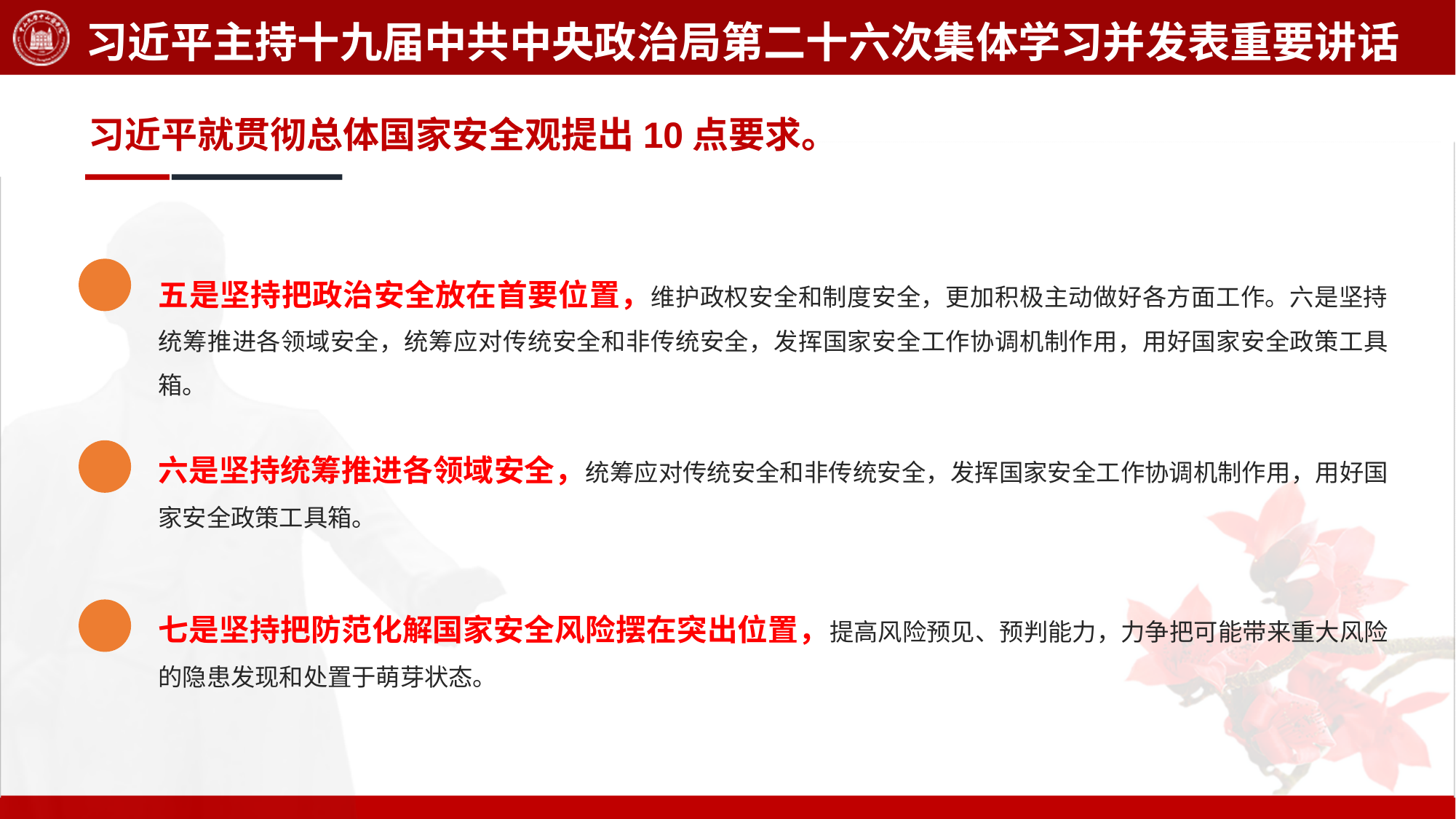

习近平主持十九届中共中央政治局第二十六次集体学习并发表重要讲话
习近平就贯彻总体国家安全观提出10点要求。

五是坚持把政治安全放在首要位置，维护政权安全和制度安全，更加积极主动做好各方面工作。六是坚持统筹推进各领域安全，统筹应对传统安全和非传统安全，发挥国家安全工作协调机制作用，用好国家安全政策工具箱。

六是坚持统筹推进各领域安全，统筹应对传统安全和非传统安全，发挥国家安全工作协调机制作用，用好国家安全政策工具箱。

七是坚持把防范化解国家安全风险摆在突出位置，提高风险预见、预判能力，力争把可能带来重大风险的隐患发现和处置于萌芽状态。